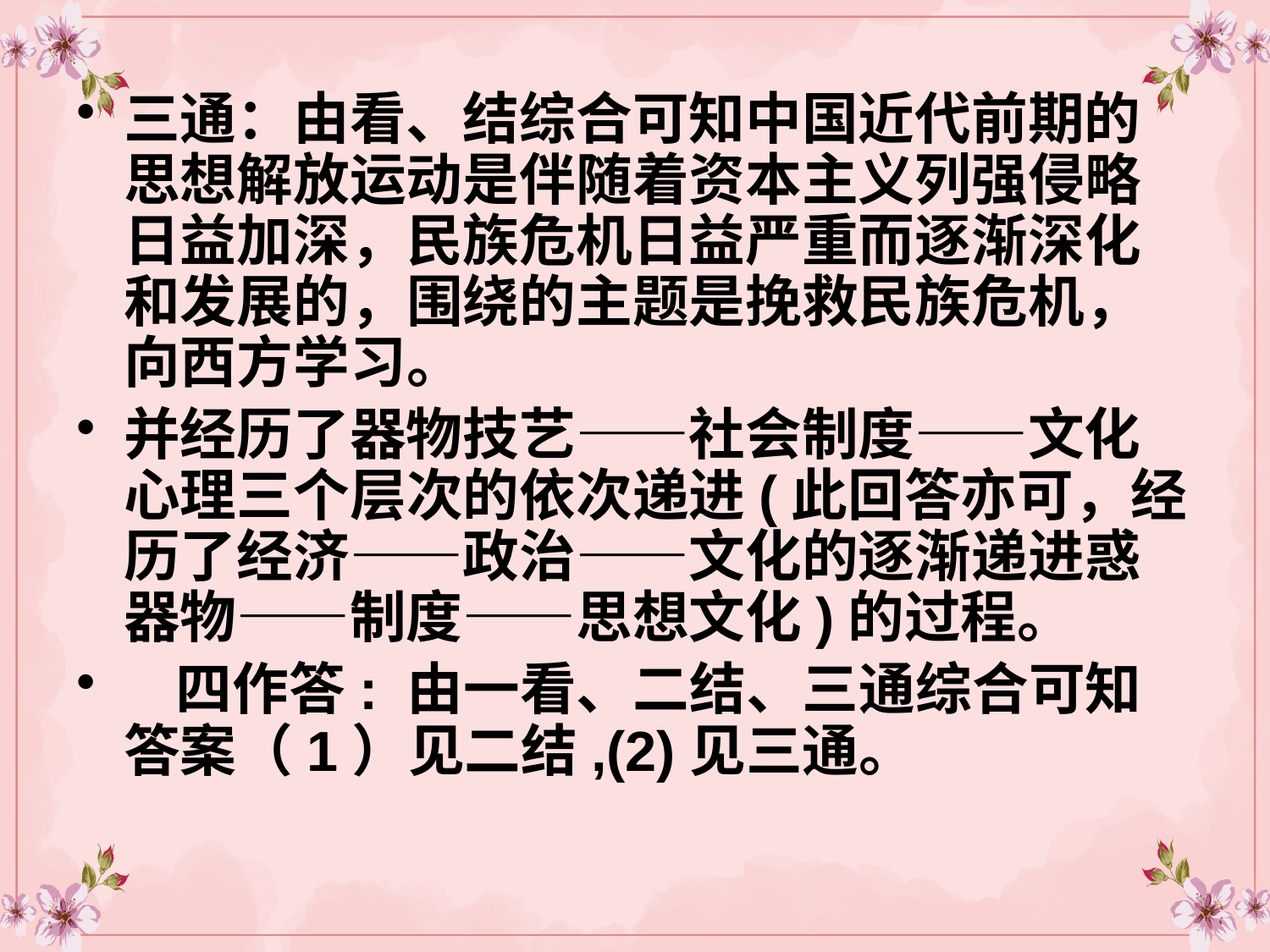

三通：由看、结综合可知中国近代前期的思想解放运动是伴随着资本主义列强侵略日益加深，民族危机日益严重而逐渐深化和发展的，围绕的主题是挽救民族危机，向西方学习。
并经历了器物技艺——社会制度——文化心理三个层次的依次递进(此回答亦可，经历了经济——政治——文化的逐渐递进惑器物——制度——思想文化)的过程。
   四作答: 由一看、二结、三通综合可知答案（1）见二结,(2)见三通。